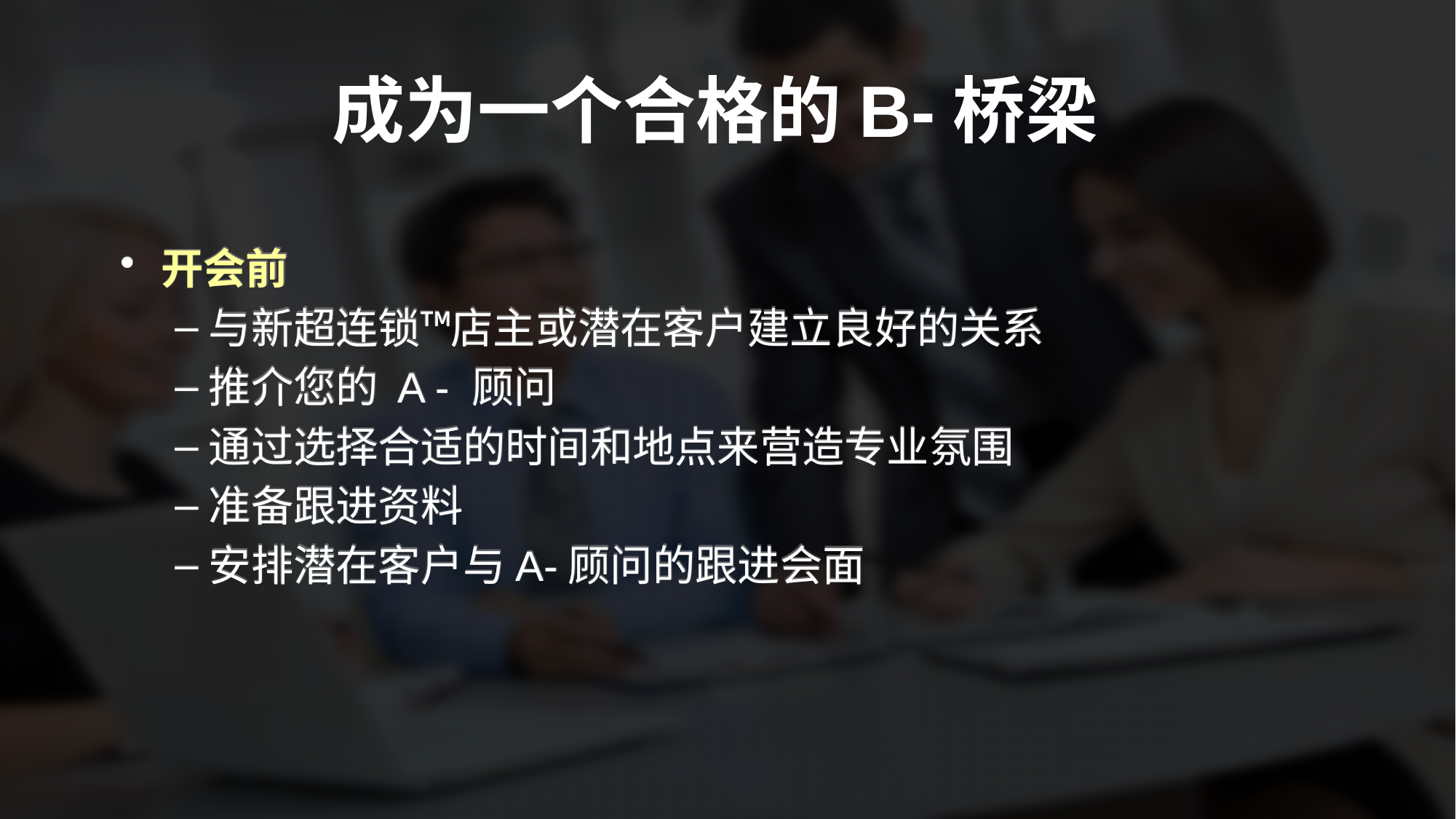

成为一个合格的B-桥梁
开会前
与新超连锁™店主或潜在客户建立良好的关系
推介您的 A - 顾问
通过选择合适的时间和地点来营造专业氛围
准备跟进资料
安排潜在客户与A-顾问的跟进会面